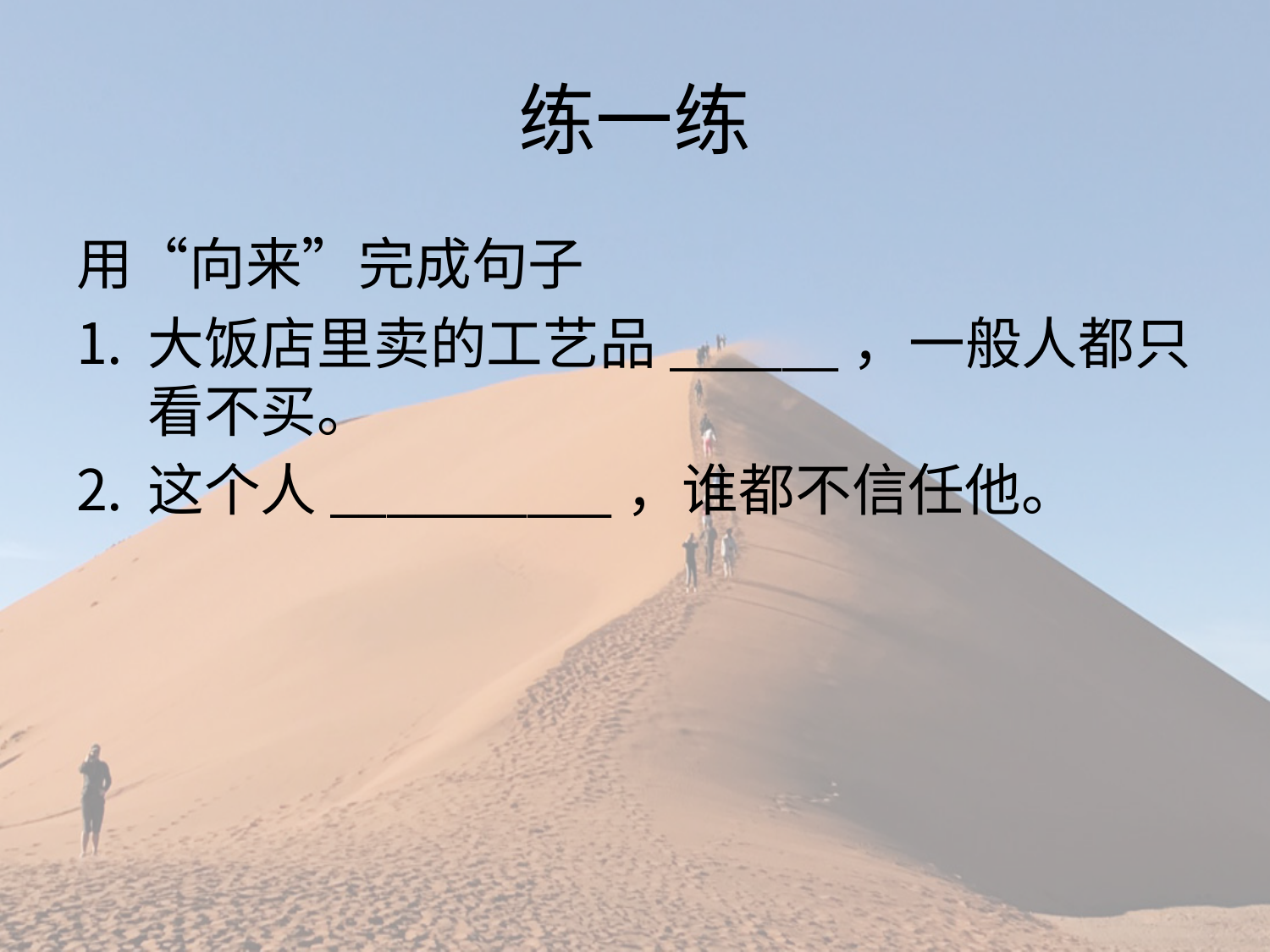

# 练一练
用“向来”完成句子
大饭店里卖的工艺品______，一般人都只看不买。
这个人__________，谁都不信任他。